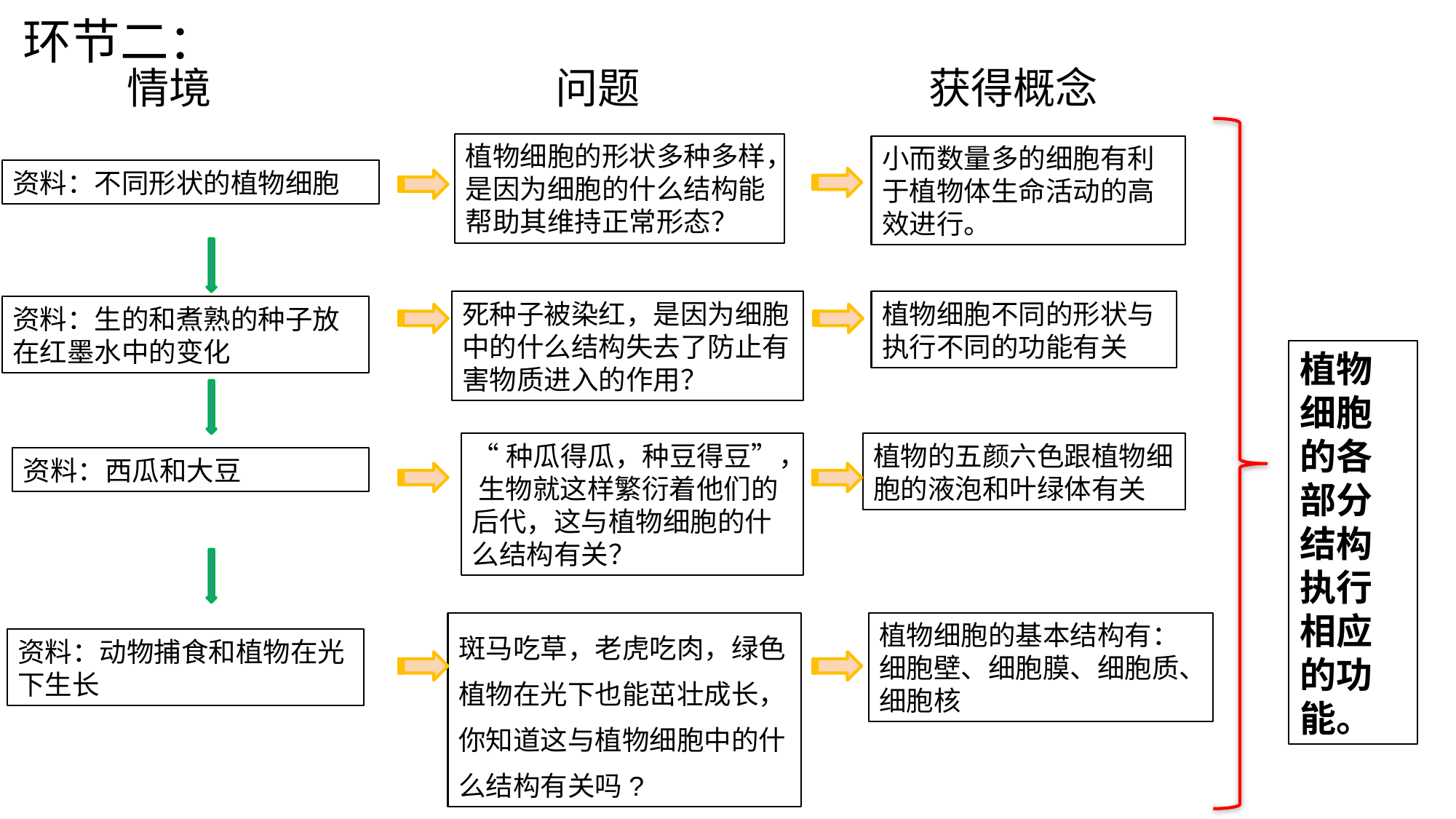

环节二：
情境
问题
获得概念

植物细胞的形状多种多样，是因为细胞的什么结构能帮助其维持正常形态？
小而数量多的细胞有利于植物体生命活动的高效进行。
资料：不同形状的植物细胞

死种子被染红，是因为细胞中的什么结构失去了防止有害物质进入的作用？
植物细胞不同的形状与执行不同的功能有关
资料：生的和煮熟的种子放在红墨水中的变化

植物细胞的各部分结构执行相应的功能。

“种瓜得瓜，种豆得豆”， 生物就这样繁衍着他们的后代，这与植物细胞的什么结构有关？
植物的五颜六色跟植物细胞的液泡和叶绿体有关
资料：西瓜和大豆

斑马吃草，老虎吃肉，绿色植物在光下也能茁壮成长，你知道这与植物细胞中的什么结构有关吗?
植物细胞的基本结构有：细胞壁、细胞膜、细胞质、细胞核
资料：动物捕食和植物在光下生长